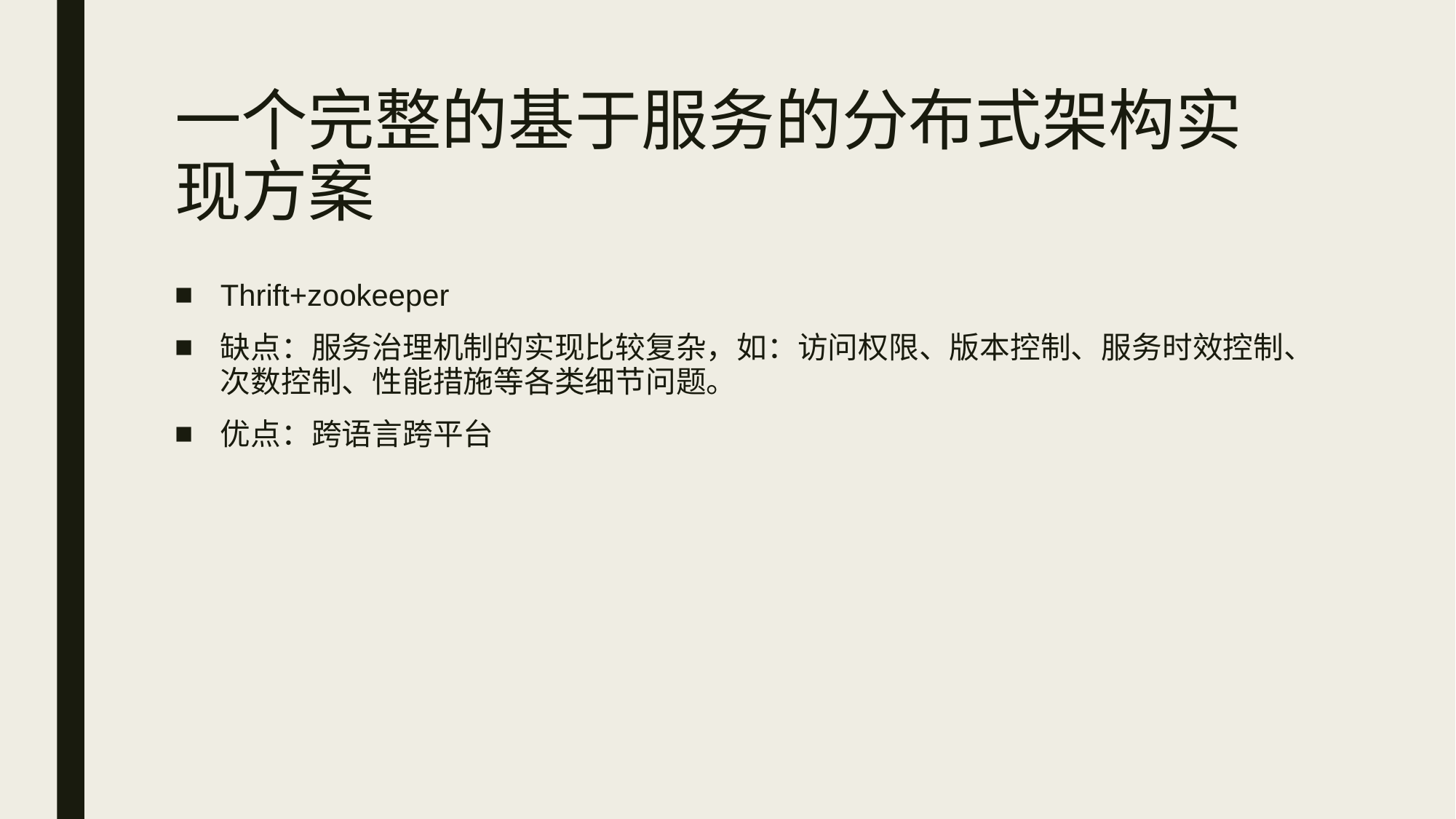

# 一个完整的基于服务的分布式架构实现方案
Thrift+zookeeper
缺点：服务治理机制的实现比较复杂，如：访问权限、版本控制、服务时效控制、次数控制、性能措施等各类细节问题。
优点：跨语言跨平台